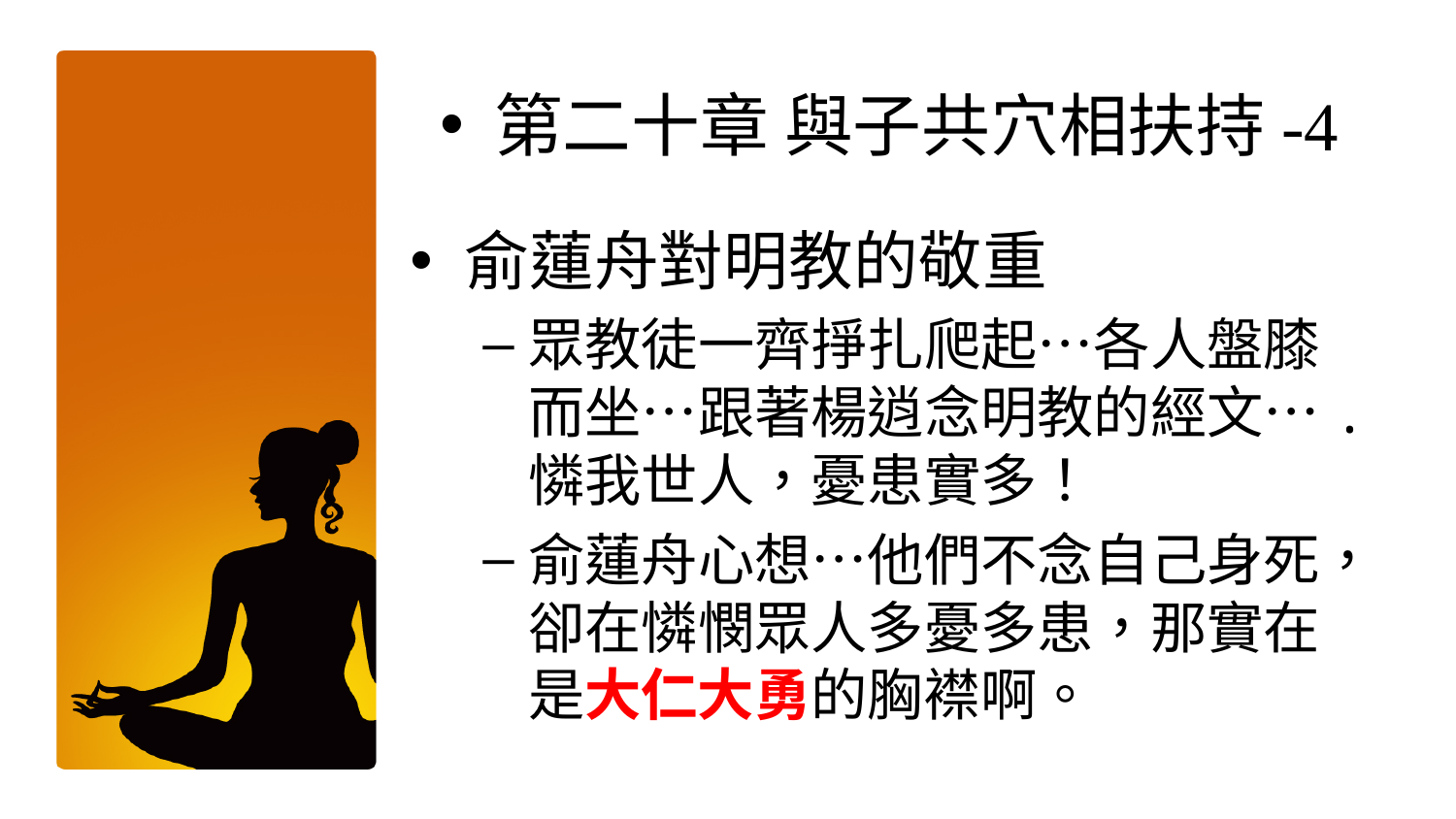

第二十章 與子共穴相扶持-4
俞蓮舟對明教的敬重
眾教徒一齊掙扎爬起…各人盤膝而坐…跟著楊逍念明教的經文….憐我世人，憂患實多！
俞蓮舟心想…他們不念自己身死，卻在憐憫眾人多憂多患，那實在是大仁大勇的胸襟啊。